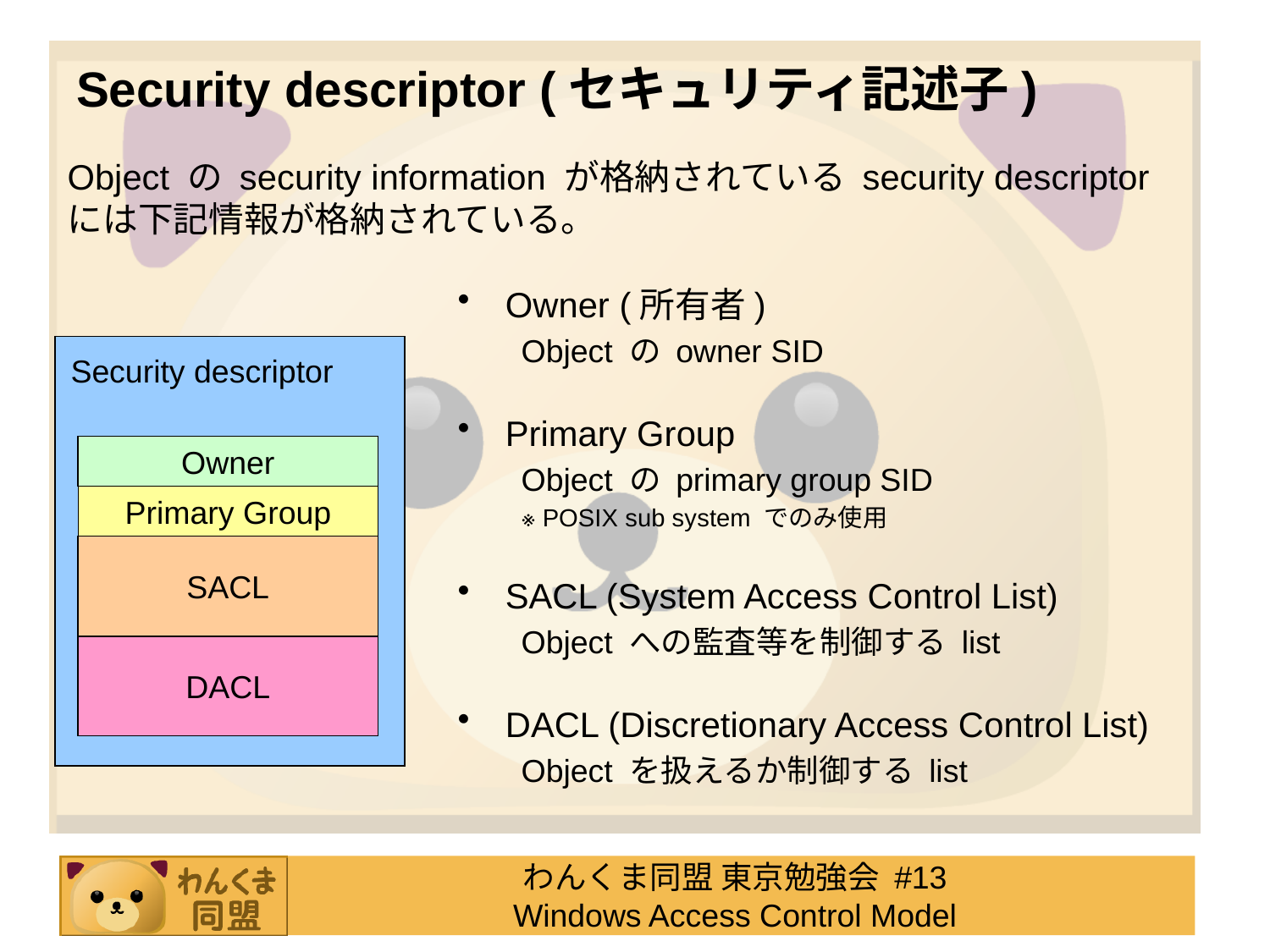

# Security descriptor (セキュリティ記述子)
Object の security information が格納されている security descriptor には下記情報が格納されている。
Owner (所有者)
Object の owner SID

Primary Group
Object の primary group SID
※ POSIX sub system でのみ使用

SACL (System Access Control List)
Object への監査等を制御する list

DACL (Discretionary Access Control List)
Object を扱えるか制御する list

Security descriptor
Owner
Primary Group
SACL
DACL